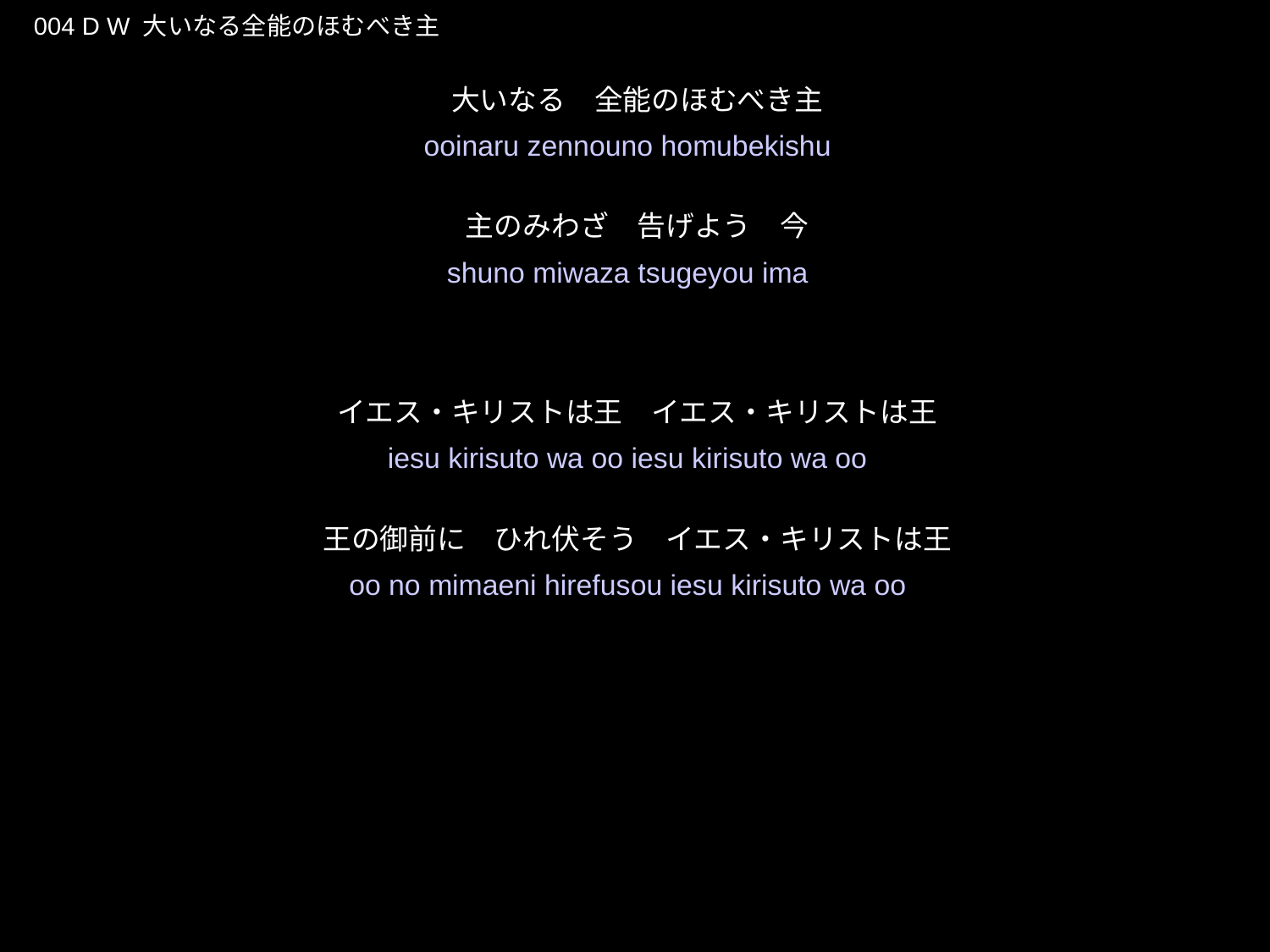

おおいなるぜんのうのほむべきしゅ
★W
004 D W 大いなる全能のほむべき主
大いなる　全能のほむべき主
主のみわざ　告げよう　今
イエス・キリストは王　イエス・キリストは王
王の御前に　ひれ伏そう　イエス・キリストは王
★５
ooinaru zennouno homubekishu
shuno miwaza tsugeyou ima
iesu kirisuto wa oo iesu kirisuto wa oo
oo no mimaeni hirefusou iesu kirisuto wa oo